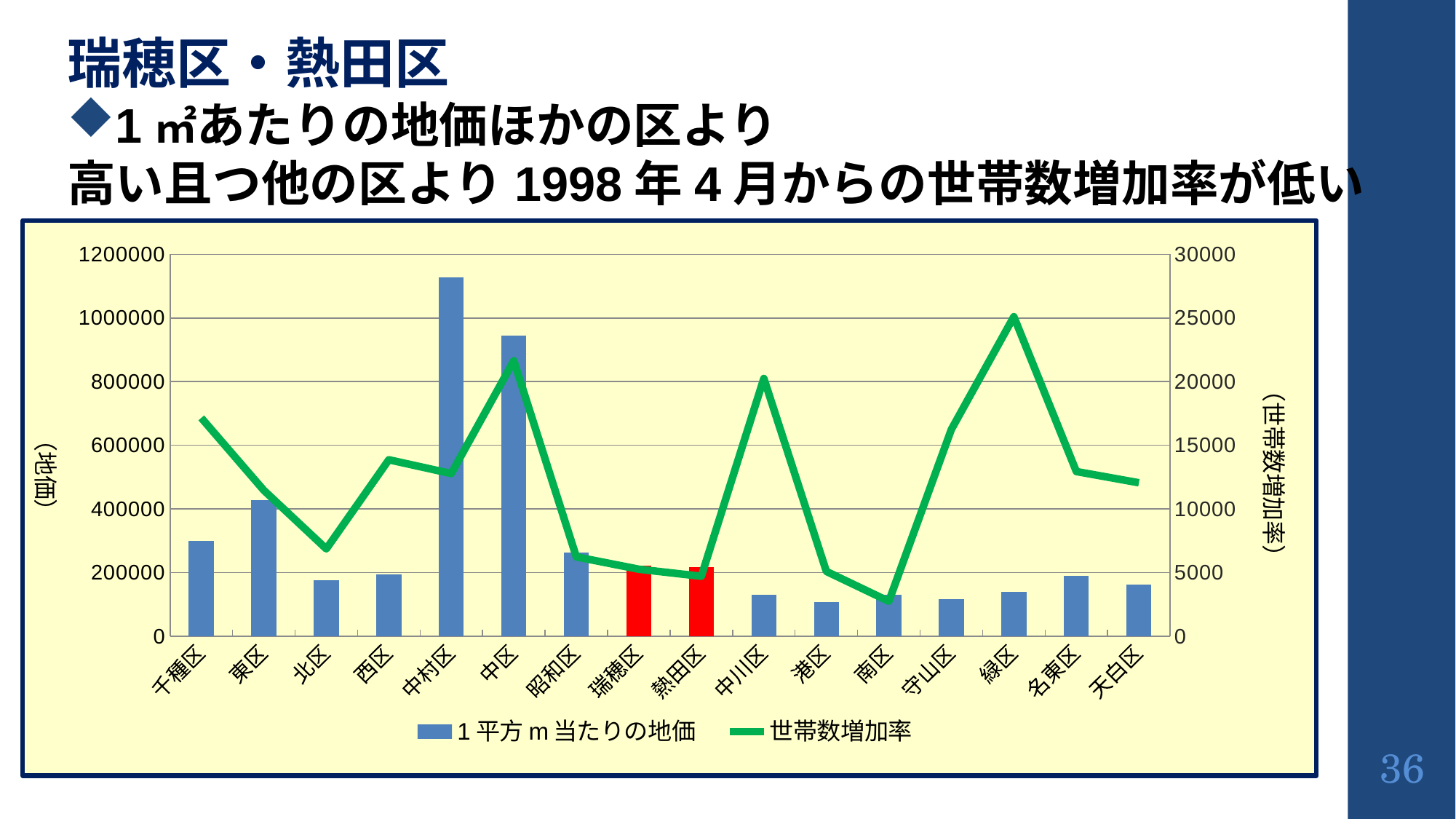

瑞穂区・熱田区
1㎡あたりの地価ほかの区より
高い且つ他の区より1998年4月からの世帯数増加率が低い

### Chart

| Category | 1平方m当たりの地価 | 世帯数増加率 |
|---|---|---|
| 千種区 | 298870.0 | 17153.0 |
| 東区 | 427878.0 | 11467.0 |
| 北区 | 176575.0 | 6867.0 |
| 西区 | 195302.0 | 13865.0 |
| 中村区 | 1126627.0 | 12780.0 |
| 中区 | 945333.0 | 21641.0 |
| 昭和区 | 263034.0 | 6236.0 |
| 瑞穂区 | 222656.0 | 5268.0 |
| 熱田区 | 218290.0 | 4717.0 |
| 中川区 | 130067.0 | 20248.0 |
| 港区 | 106627.0 | 5095.0 |
| 南区 | 131363.0 | 2751.0 |
| 守山区 | 117455.0 | 16244.0 |
| 緑区 | 139344.0 | 25099.0 |
| 名東区 | 189153.0 | 12940.0 |
| 天白区 | 161558.0 | 12058.0 |
36